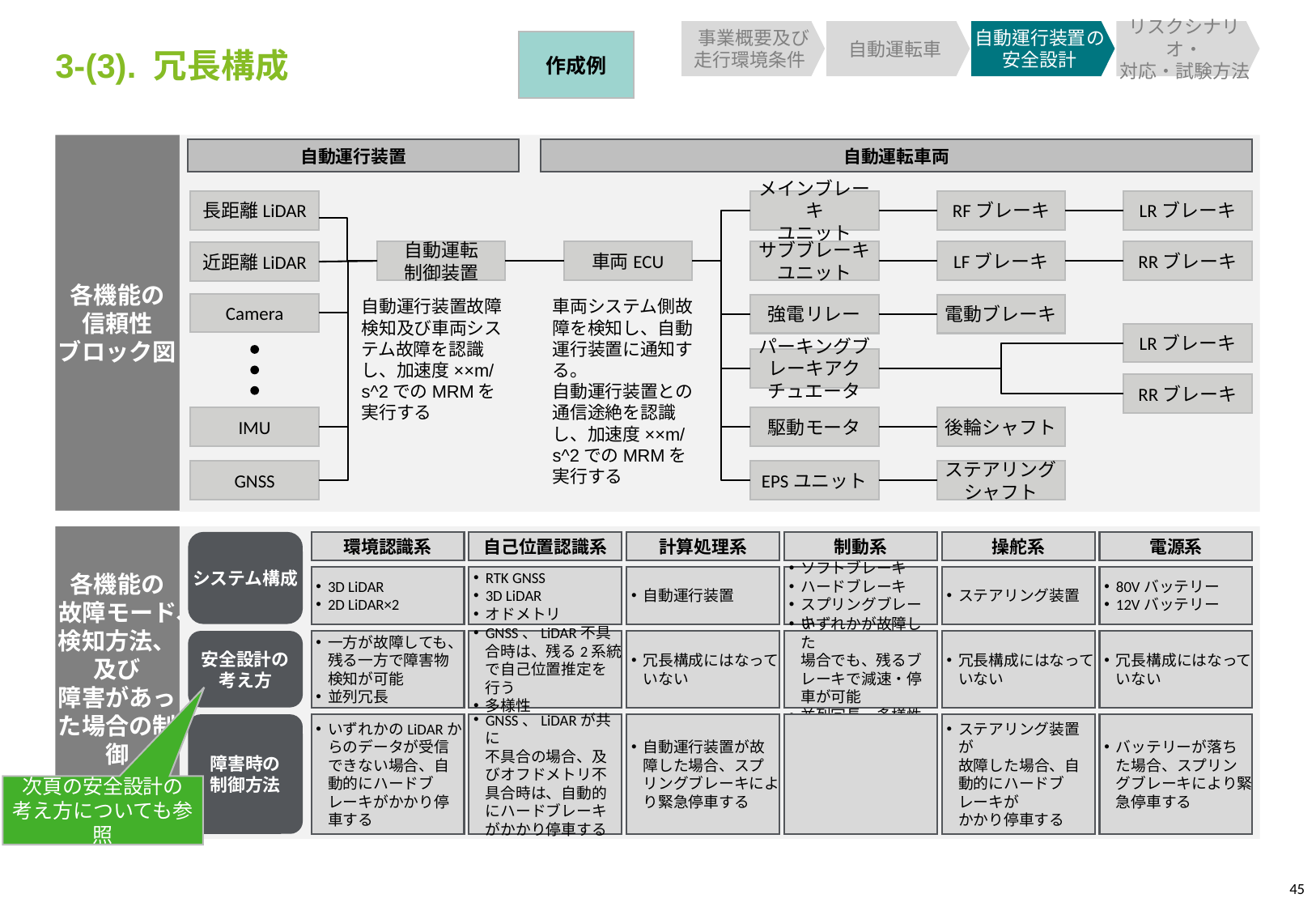

事業概要及び
走行環境条件
自動運転車
自動運行装置の安全設計
リスクシナリオ・
対応・試験方法
作成例
3-(3). 冗長構成

各機能の
信頼性
ブロック図
自動運行装置
自動運転車両
長距離LiDAR
メインブレーキ
ユニット
RFブレーキ
LRブレーキ
自動運転
制御装置
車両ECU
サブブレーキ
ユニット
LFブレーキ
RRブレーキ
近距離LiDAR
自動運行装置故障検知及び車両システム故障を認識し、加速度××m/s^2でのMRMを実行する
車両システム側故障を検知し、自動運行装置に通知する。
自動運行装置との通信途絶を認識し、加速度××m/s^2でのMRMを実行する
Camera
強電リレー
電動ブレーキ
LRブレーキ

パーキングブレーキアクチュエータ

RRブレーキ

IMU
駆動モータ
後輪シャフト
GNSS
EPSユニット
ステアリング
シャフト
各機能の
故障モード、検知方法、及び
障害があった場合の制御

システム構成
環境認識系
自己位置認識系
計算処理系
制動系
操舵系
電源系
3D LiDAR
2D LiDAR×2
RTK GNSS
3D LiDAR
オドメトリ
自動運行装置
ソフトブレーキ
ハードブレーキ
スプリングブレーキ
ステアリング装置
80Vバッテリー
12Vバッテリー
安全設計の
考え方
一方が故障しても、
残る一方で障害物
検知が可能
並列冗長
GNSS、LiDAR不具合時は、残る2系統で自己位置推定を行う
多様性
冗長構成にはなっていない
いずれかが故障した
場合でも、残るブレーキで減速・停車が可能
並列冗長、多様性
冗長構成にはなっていない
冗長構成にはなっていない
障害時の
制御方法
いずれかのLiDARからのデータが受信できない場合、自動的にハードブレーキがかかり停車する
GNSS、LiDARが共に
不具合の場合、及びオフドメトリ不具合時は、自動的にハードブレーキがかかり停車する
自動運行装置が故障した場合、スプリングブレーキにより緊急停車する

ステアリング装置が
故障した場合、自動的にハードブレーキが
かかり停車する
バッテリーが落ちた場合、スプリングブレーキにより緊急停車する
次頁の安全設計の
考え方についても参照
45